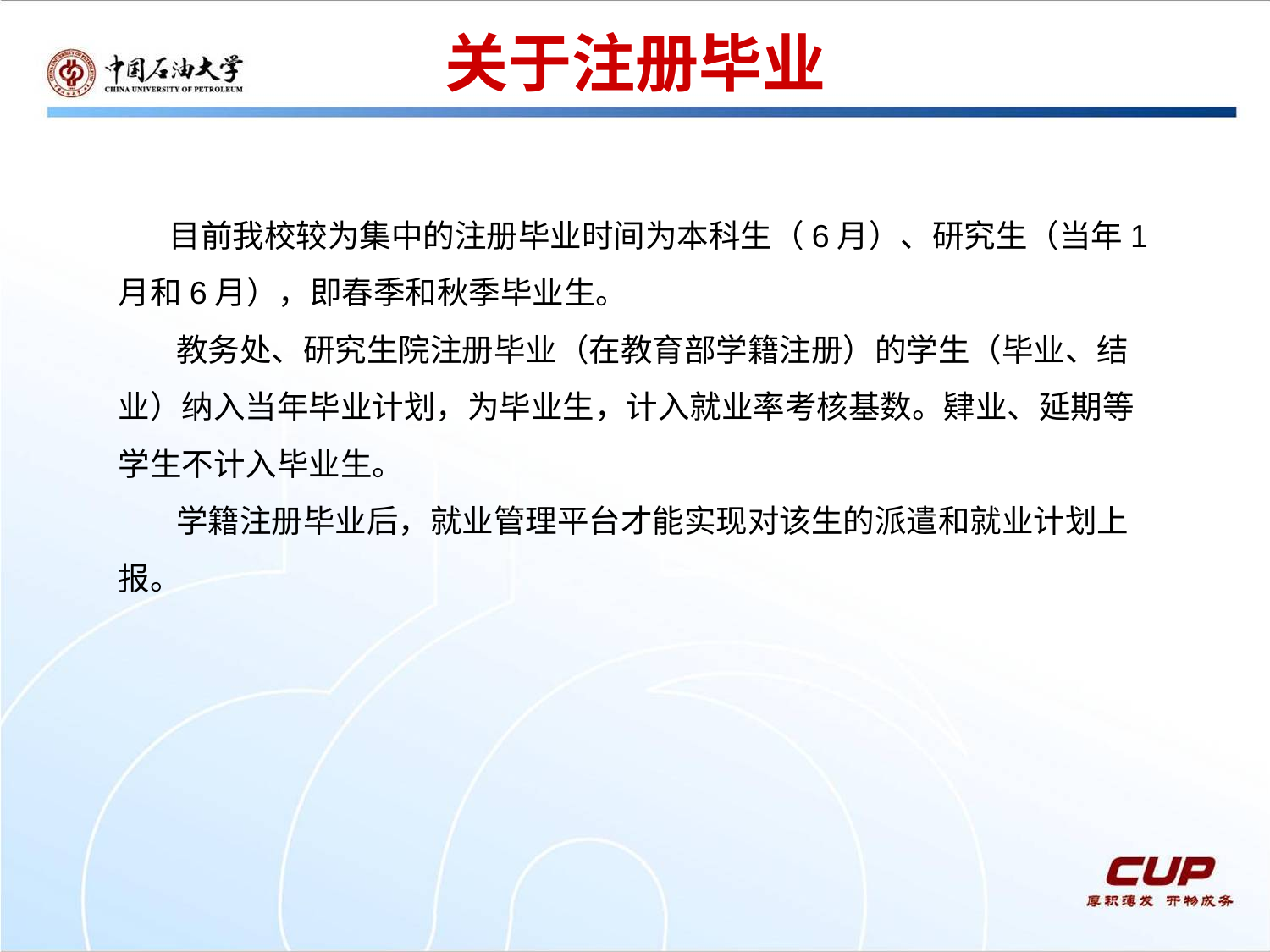

关于注册毕业
      目前我校较为集中的注册毕业时间为本科生（6月）、研究生（当年1月和6月），即春季和秋季毕业生。
       教务处、研究生院注册毕业（在教育部学籍注册）的学生（毕业、结业）纳入当年毕业计划，为毕业生，计入就业率考核基数。肄业、延期等学生不计入毕业生。
       学籍注册毕业后，就业管理平台才能实现对该生的派遣和就业计划上报。